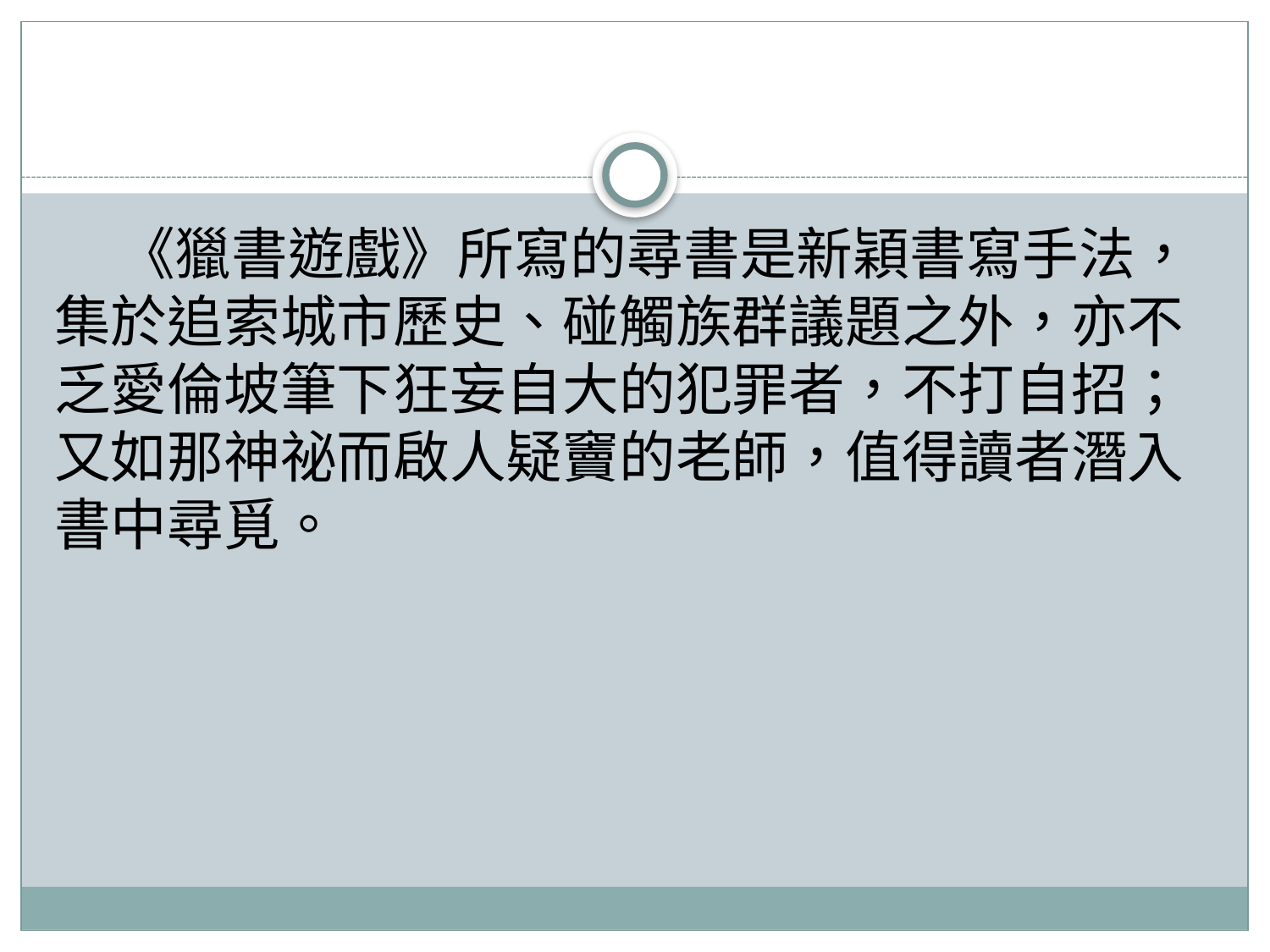

#
    《獵書遊戲》所寫的尋書是新穎書寫手法，集於追索城市歷史、碰觸族群議題之外，亦不乏愛倫坡筆下狂妄自大的犯罪者，不打自招；又如那神祕而啟人疑竇的老師，值得讀者潛入書中尋覓。